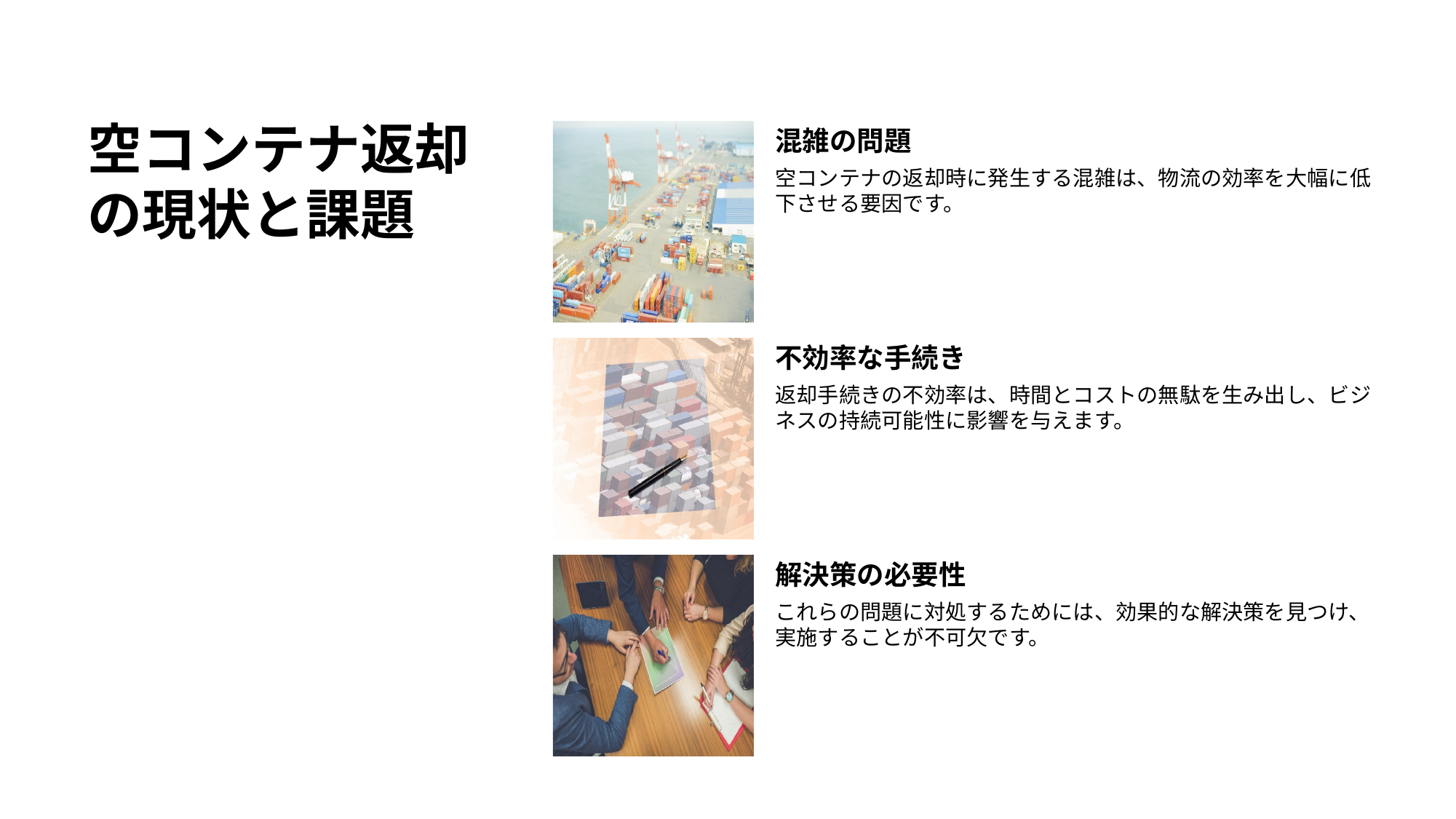

# 空コンテナ返却の現状と課題
混雑の問題
空コンテナの返却時に発生する混雑は、物流の効率を大幅に低下させる要因です。
不効率な手続き
返却手続きの不効率は、時間とコストの無駄を生み出し、ビジネスの持続可能性に影響を与えます。
解決策の必要性
これらの問題に対処するためには、効果的な解決策を見つけ、実施することが不可欠です。